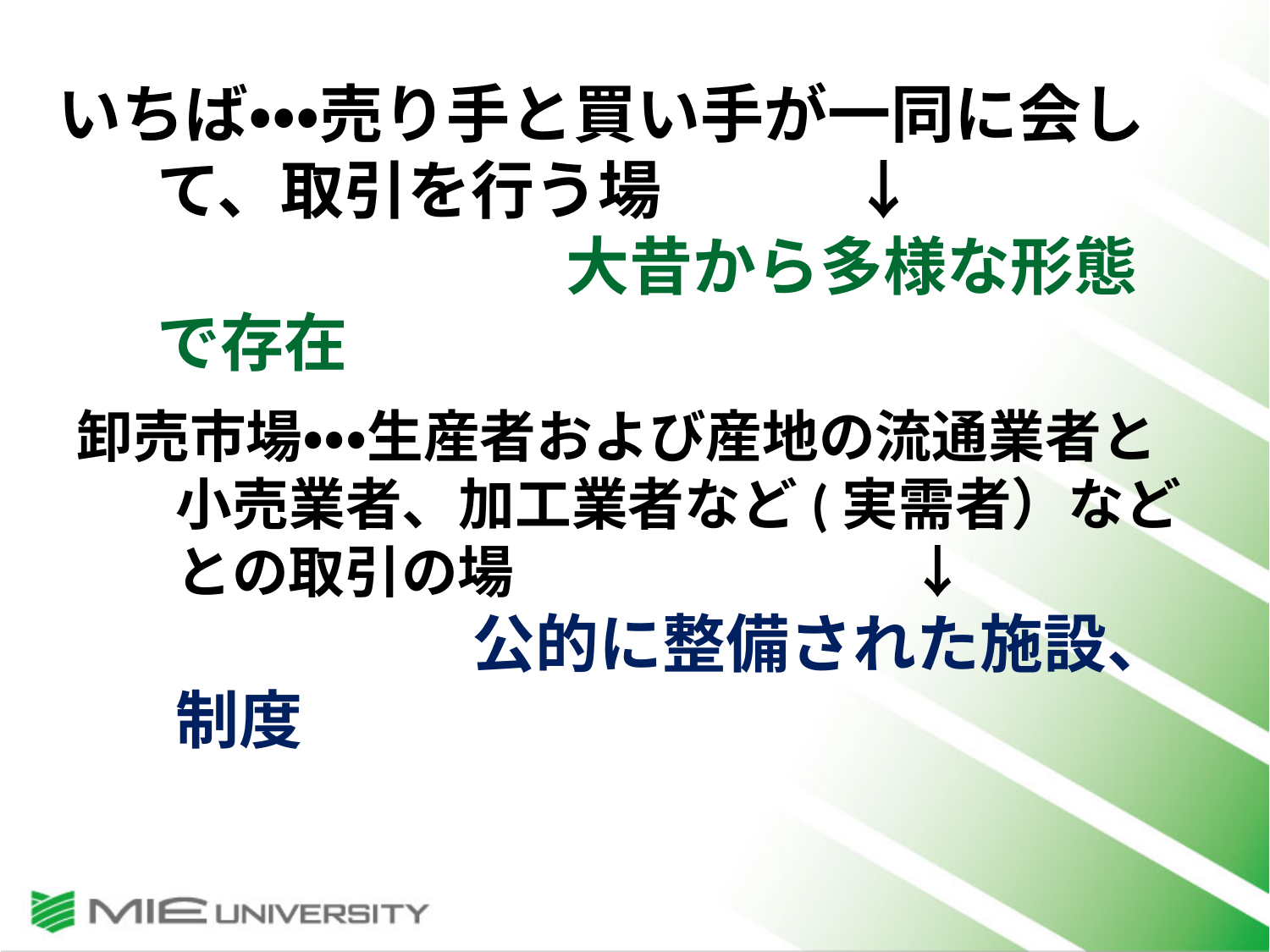

いちば・・・売り手と買い手が一同に会して、取引を行う場　　　↓
　　　　　　　　大昔から多様な形態で存在
卸売市場・・・生産者および産地の流通業者と小売業者、加工業者など(実需者）などとの取引の場　　　　　　　↓
　　　　　　　公的に整備された施設、制度